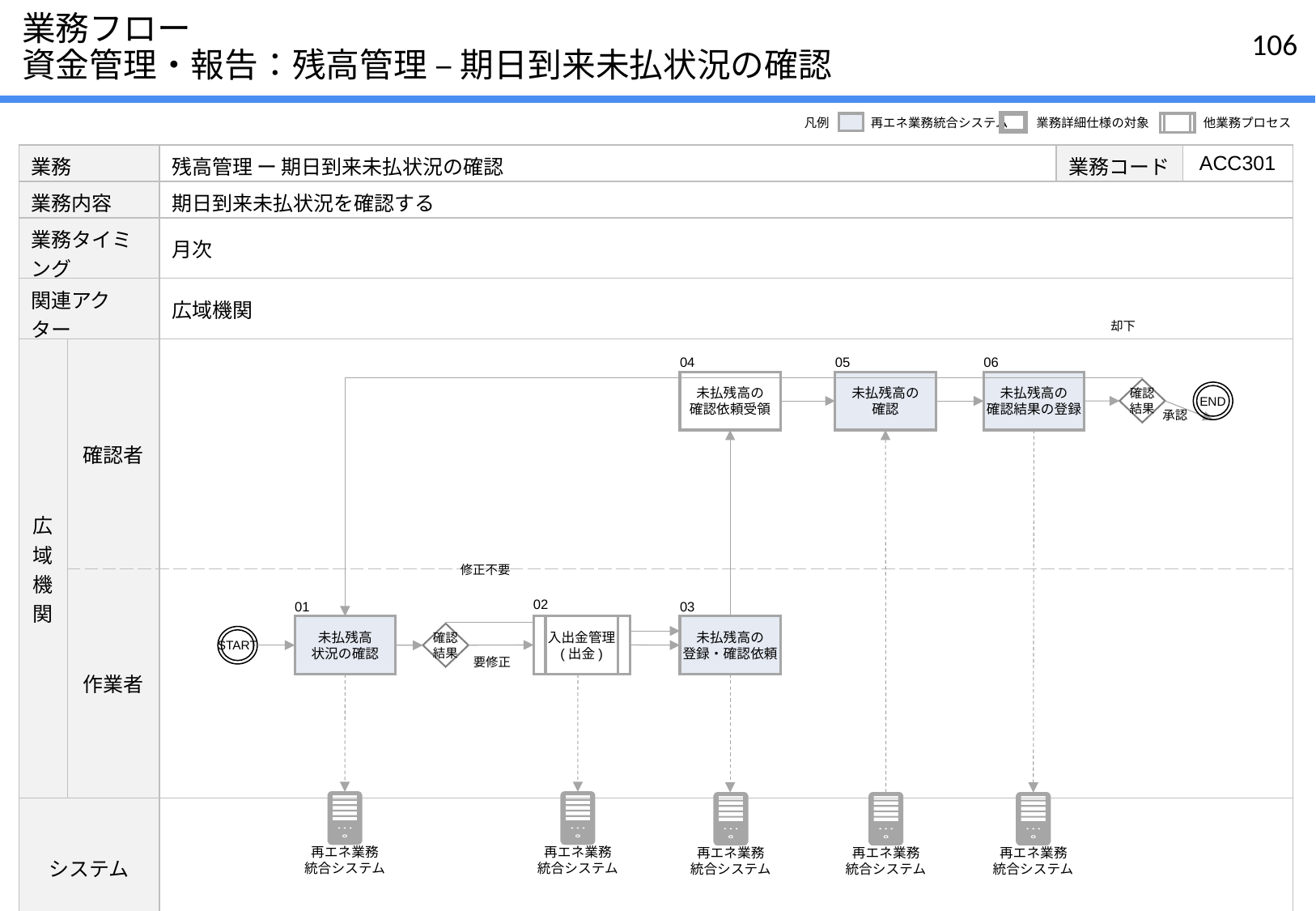

# 業務フロー 資金管理・報告：残高管理 – 期日到来未払状況の確認
凡例
再エネ業務統合システム
業務詳細仕様の対象
他業務プロセス

| 業務 |  | 残高管理 ー 期日到来未払状況の確認 | 業務コード | ACC301 |
| --- | --- | --- | --- | --- |
| 業務内容 |  | 期日到来未払状況を確認する |  |  |
| 業務タイミング |  | 月次 |  |  |
| 関連アクター |  | 広域機関 |  |  |
| 広域機関 | 確認者 |  |  |  |
|  | 作業者 |  |  |  |
| システム |  |  |  |  |
却下
04

未払残高の
確認依頼受領

05

未払残高の
確認

06

未払残高の
確認結果の登録

確認
結果
END
承認
修正不要
02
入出金管理
(出金)
01

未払残高
状況の確認

03

未払残高の
登録・確認依頼

確認
結果
START
要修正

再エネ業務
統合システム
再エネ業務
統合システム
再エネ業務
統合システム
再エネ業務
統合システム
再エネ業務
統合システム